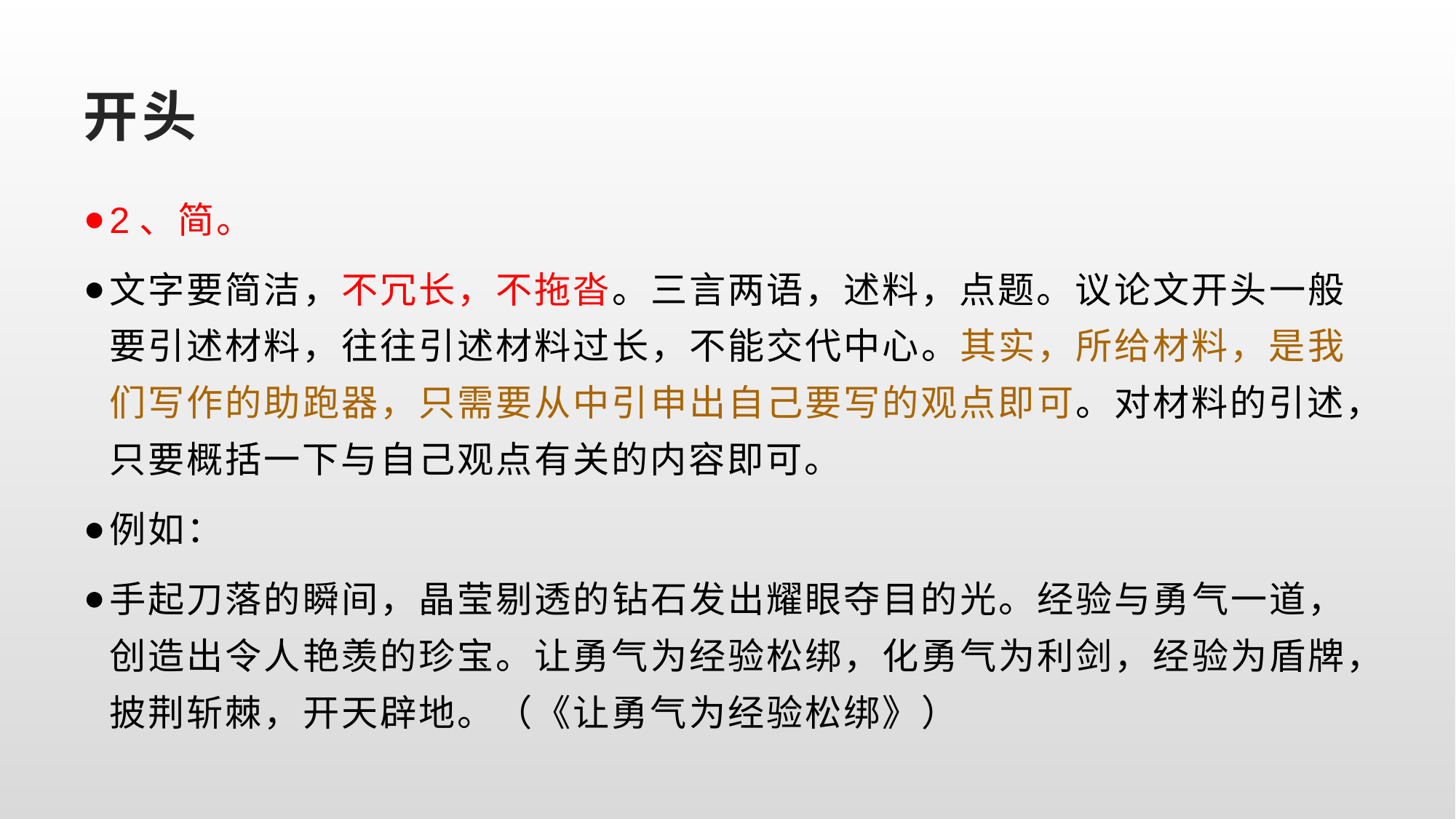

# 开头
2、简。
文字要简洁，不冗长，不拖沓。三言两语，述料，点题。议论文开头一般要引述材料，往往引述材料过长，不能交代中心。其实，所给材料，是我们写作的助跑器，只需要从中引申出自己要写的观点即可。对材料的引述，只要概括一下与自己观点有关的内容即可。
例如：
手起刀落的瞬间，晶莹剔透的钻石发出耀眼夺目的光。经验与勇气一道，创造出令人艳羡的珍宝。让勇气为经验松绑，化勇气为利剑，经验为盾牌，披荆斩棘，开天辟地。（《让勇气为经验松绑》）